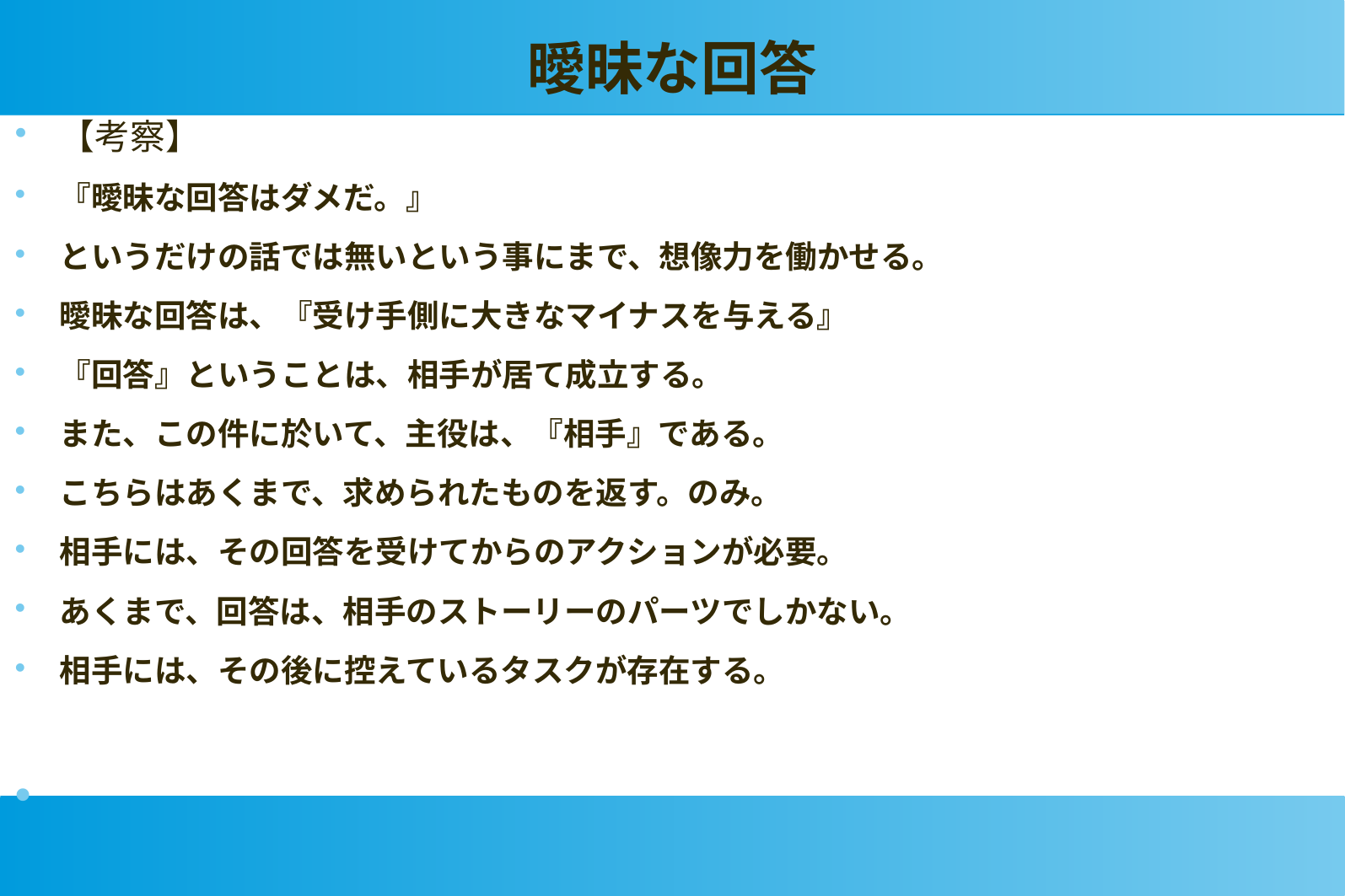

曖昧な回答
【考察】
『曖昧な回答はダメだ。』
というだけの話では無いという事にまで、想像力を働かせる。
曖昧な回答は、『受け手側に大きなマイナスを与える』
『回答』ということは、相手が居て成立する。
また、この件に於いて、主役は、『相手』である。
こちらはあくまで、求められたものを返す。のみ。
相手には、その回答を受けてからのアクションが必要。
あくまで、回答は、相手のストーリーのパーツでしかない。
相手には、その後に控えているタスクが存在する。